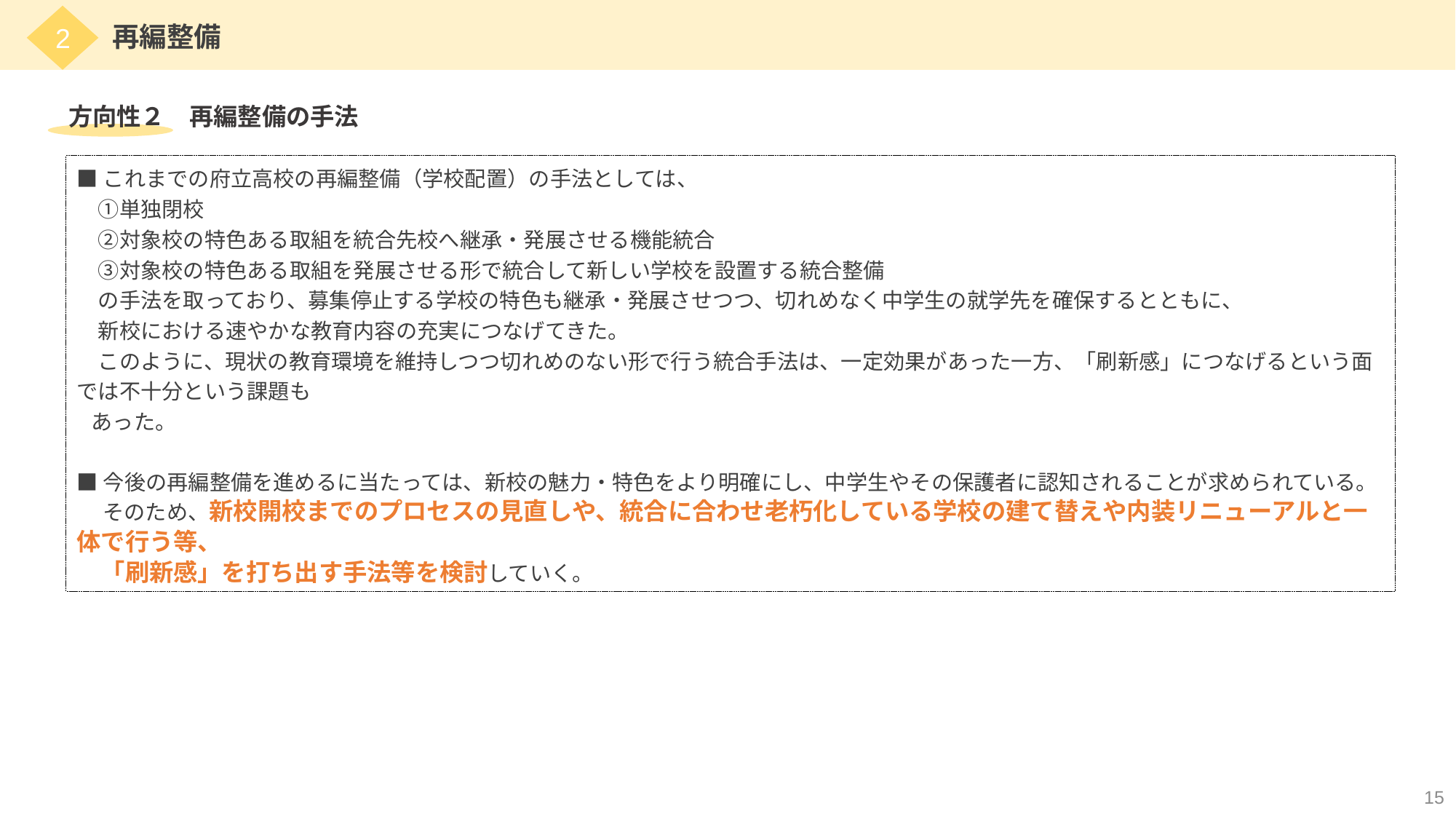

2
再編整備
方向性２　再編整備の手法

■これまでの府立高校の再編整備（学校配置）の手法としては、
　①単独閉校
　②対象校の特色ある取組を統合先校へ継承・発展させる機能統合
　③対象校の特色ある取組を発展させる形で統合して新しい学校を設置する統合整備
　の手法を取っており、募集停止する学校の特色も継承・発展させつつ、切れめなく中学生の就学先を確保するとともに、
　新校における速やかな教育内容の充実につなげてきた。
　このように、現状の教育環境を維持しつつ切れめのない形で行う統合手法は、一定効果があった一方、「刷新感」につなげるという面では不十分という課題も
  あった。

■今後の再編整備を進めるに当たっては、新校の魅力・特色をより明確にし、中学生やその保護者に認知されることが求められている。
　 そのため、新校開校までのプロセスの見直しや、統合に合わせ老朽化している学校の建て替えや内装リニューアルと一体で行う等、
　「刷新感」を打ち出す手法等を検討していく。
15